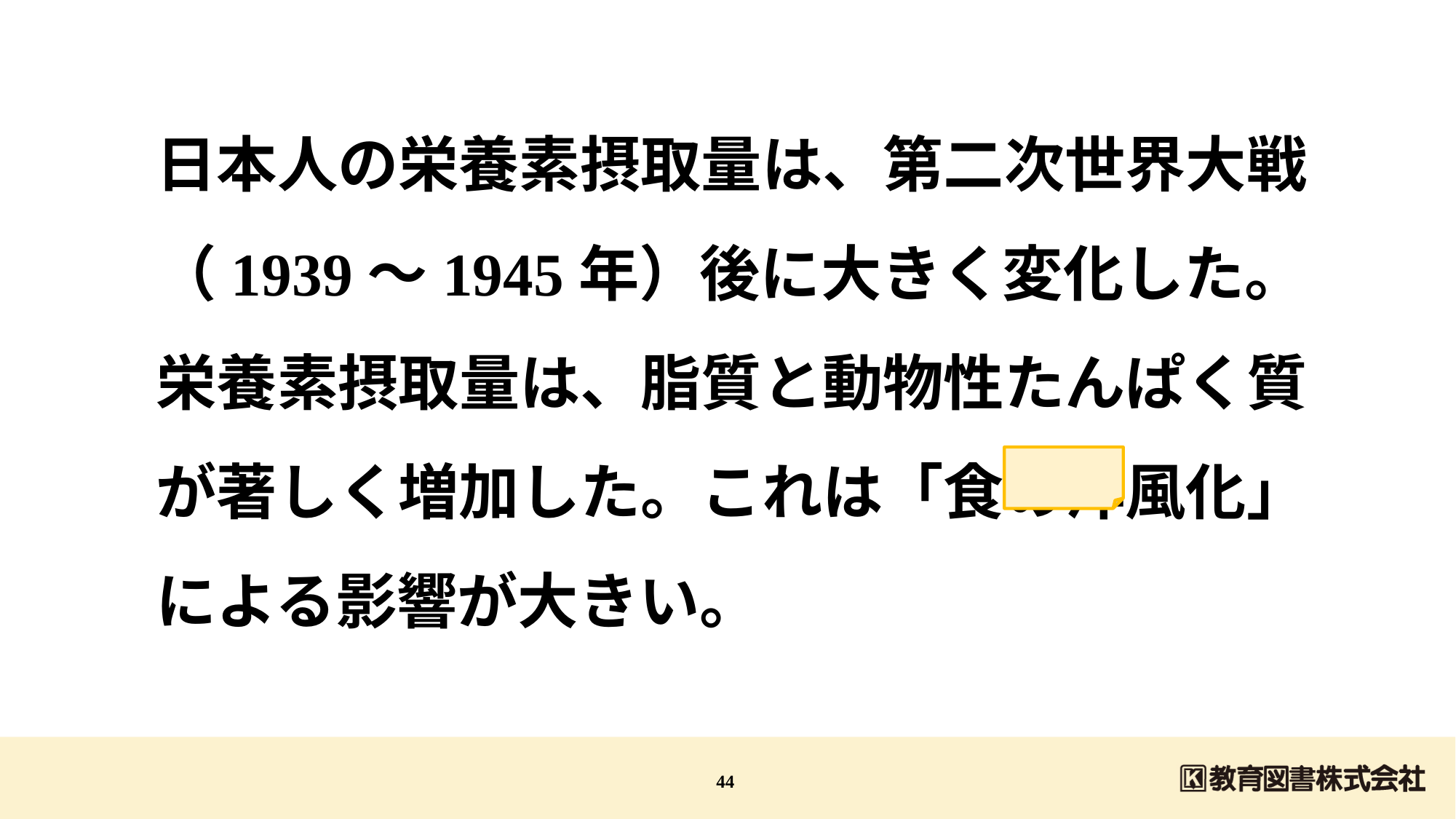

日本人の栄養素摂取量は、第二次世界大戦（1939〜1945年）後に大きく変化した。栄養素摂取量は、脂質と動物性たんぱく質が著しく増加した。これは「食の洋風化」による影響が大きい。

44